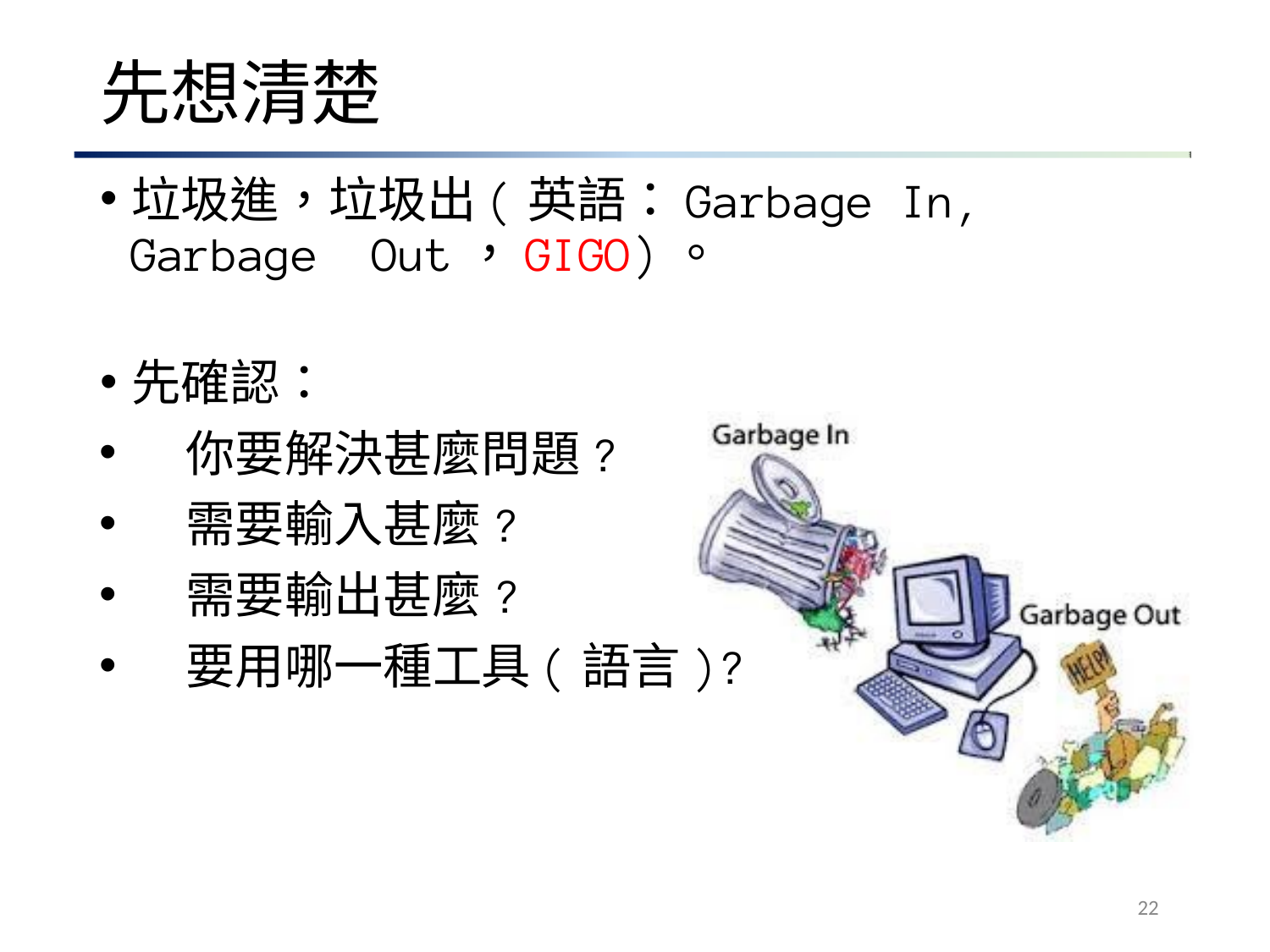

# 先想清楚
垃圾進，垃圾出(英語：Garbage In, Garbage  Out，GIGO)。

先確認：
你要解決甚麼問題?
需要輸入甚麼?
需要輸出甚麼?
要用哪一種工具(語言)?

22